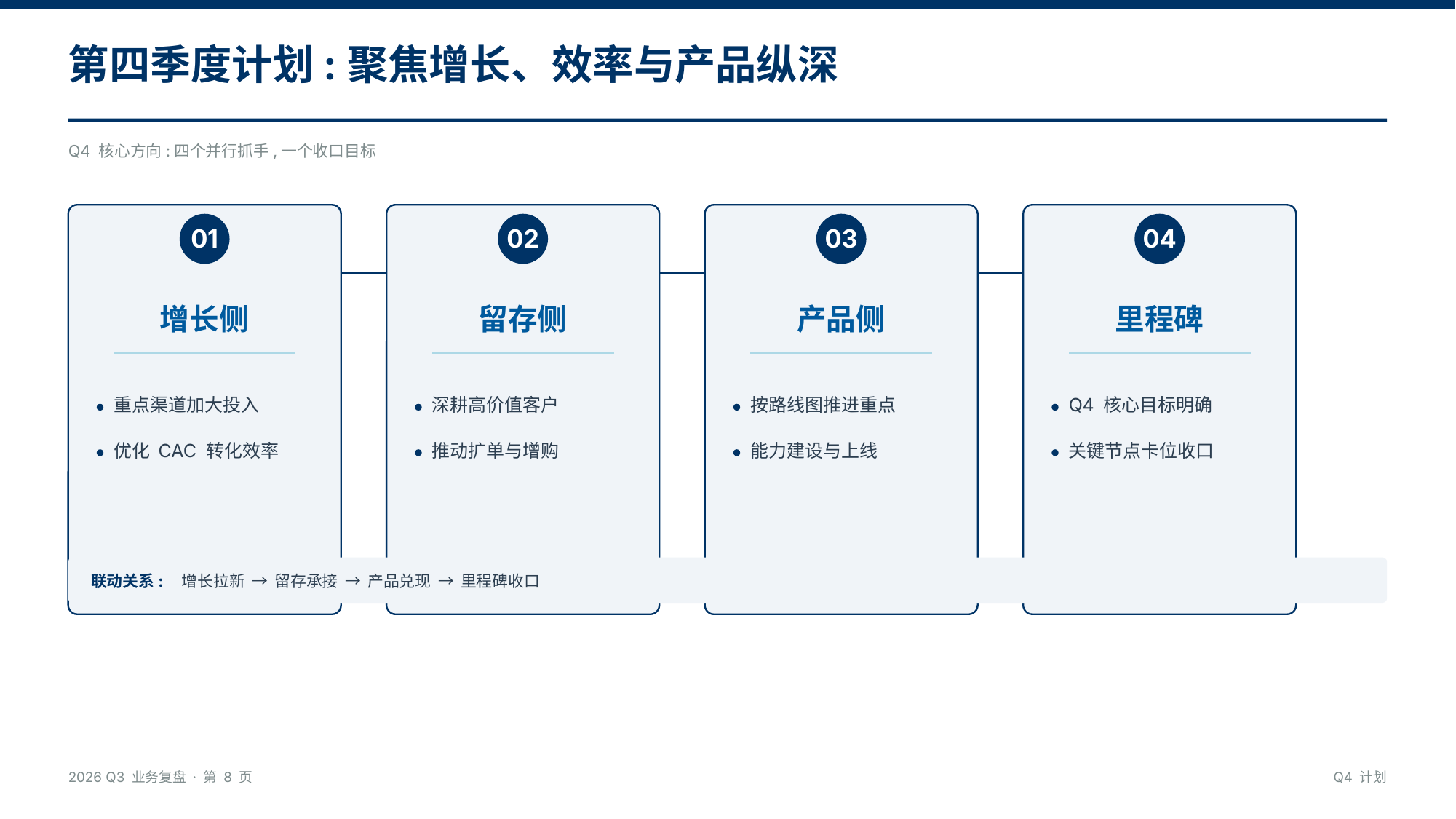

第四季度计划:聚焦增长、效率与产品纵深

Q4 核心方向:四个并行抓手,一个收口目标

01
02
03
04

增长侧
留存侧
产品侧
里程碑

重点渠道加大投入
深耕高价值客户
按路线图推进重点
Q4 核心目标明确

优化 CAC 转化效率
推动扩单与增购
能力建设与上线
关键节点卡位收口

联动关系:
增长拉新  →  留存承接  →  产品兑现  →  里程碑收口
2026 Q3 业务复盘 · 第 8 页
Q4 计划